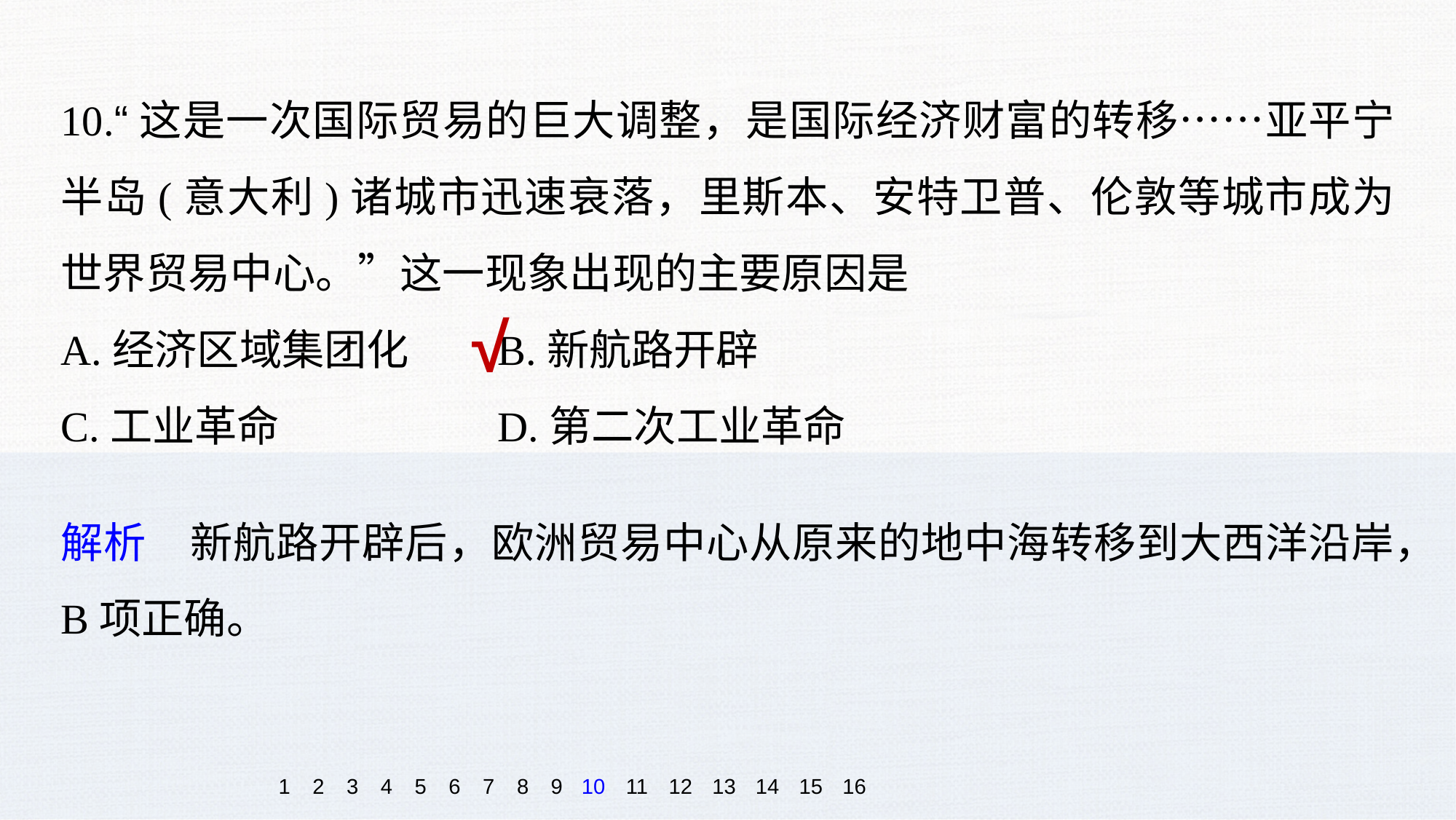

10.“这是一次国际贸易的巨大调整，是国际经济财富的转移……亚平宁半岛(意大利)诸城市迅速衰落，里斯本、安特卫普、伦敦等城市成为世界贸易中心。”这一现象出现的主要原因是
A.经济区域集团化  	B.新航路开辟
C.工业革命  		D.第二次工业革命
√
解析　新航路开辟后，欧洲贸易中心从原来的地中海转移到大西洋沿岸，B项正确。
1
2
3
4
5
6
7
8
9
10
11
12
13
14
15
16